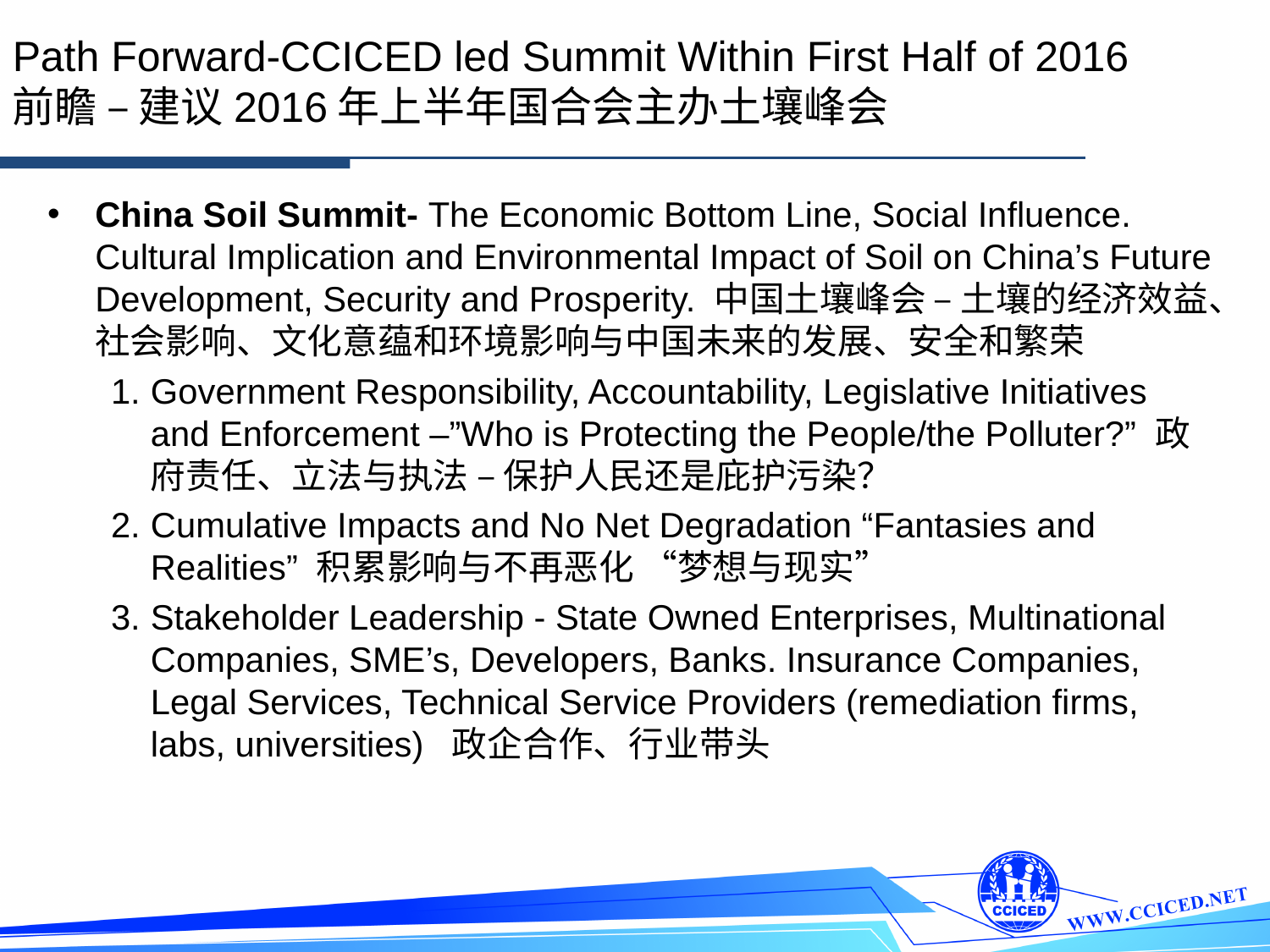

Path Forward-CCICED led Summit Within First Half of 2016
前瞻 – 建议2016年上半年国合会主办土壤峰会
China Soil Summit- The Economic Bottom Line, Social Influence. Cultural Implication and Environmental Impact of Soil on China’s Future Development, Security and Prosperity. 中国土壤峰会 – 土壤的经济效益、社会影响、文化意蕴和环境影响与中国未来的发展、安全和繁荣
Government Responsibility, Accountability, Legislative Initiatives and Enforcement –”Who is Protecting the People/the Polluter?” 政府责任、立法与执法 – 保护人民还是庇护污染？
Cumulative Impacts and No Net Degradation “Fantasies and Realities” 积累影响与不再恶化 “梦想与现实”
Stakeholder Leadership - State Owned Enterprises, Multinational Companies, SME’s, Developers, Banks. Insurance Companies, Legal Services, Technical Service Providers (remediation firms, labs, universities)  政企合作、行业带头